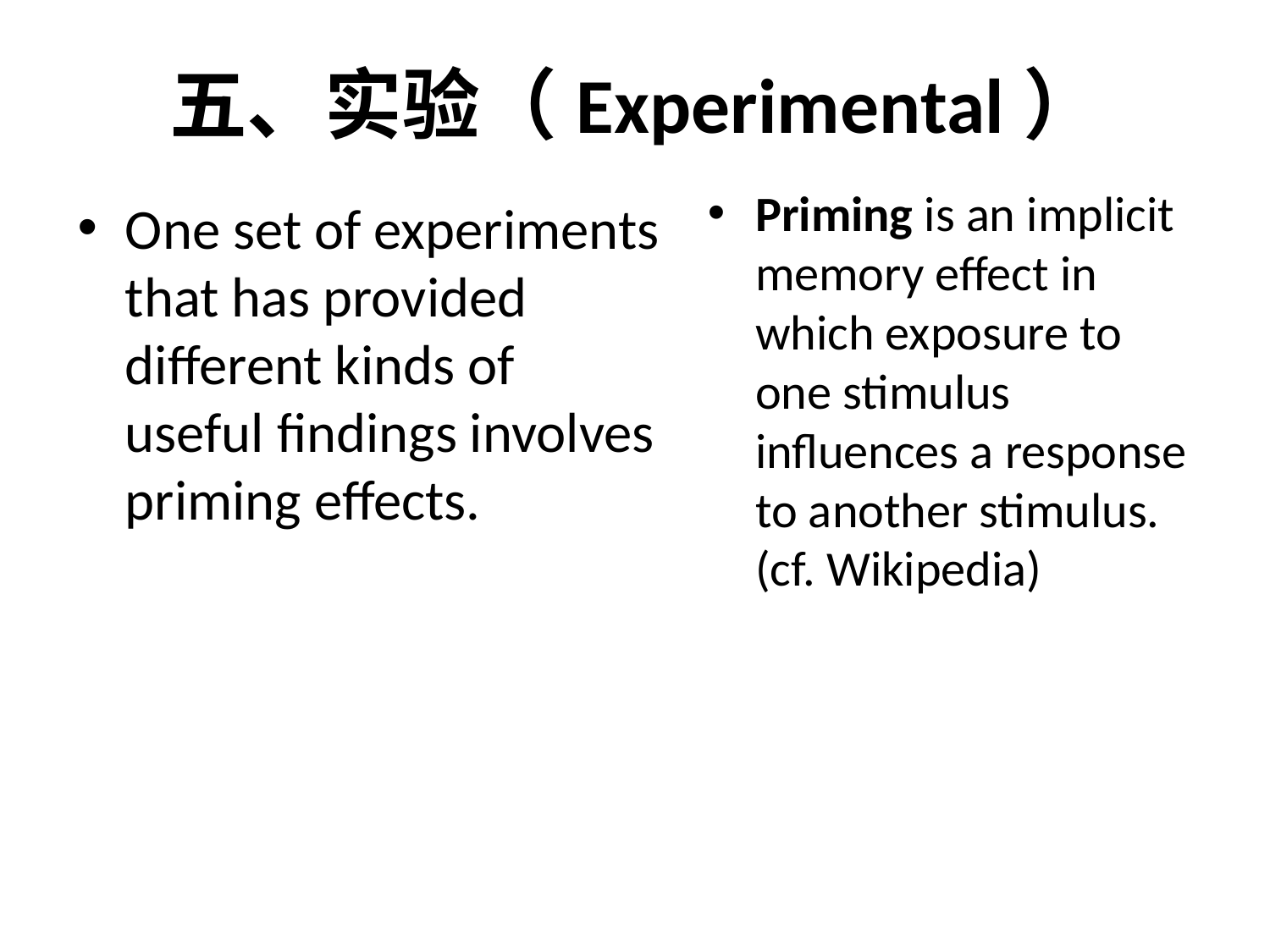

# 五、实验（Experimental）
Priming is an implicit memory effect in which exposure to one stimulus influences a response to another stimulus. (cf. Wikipedia)
One set of experiments that has provided different kinds of useful findings involves priming effects.